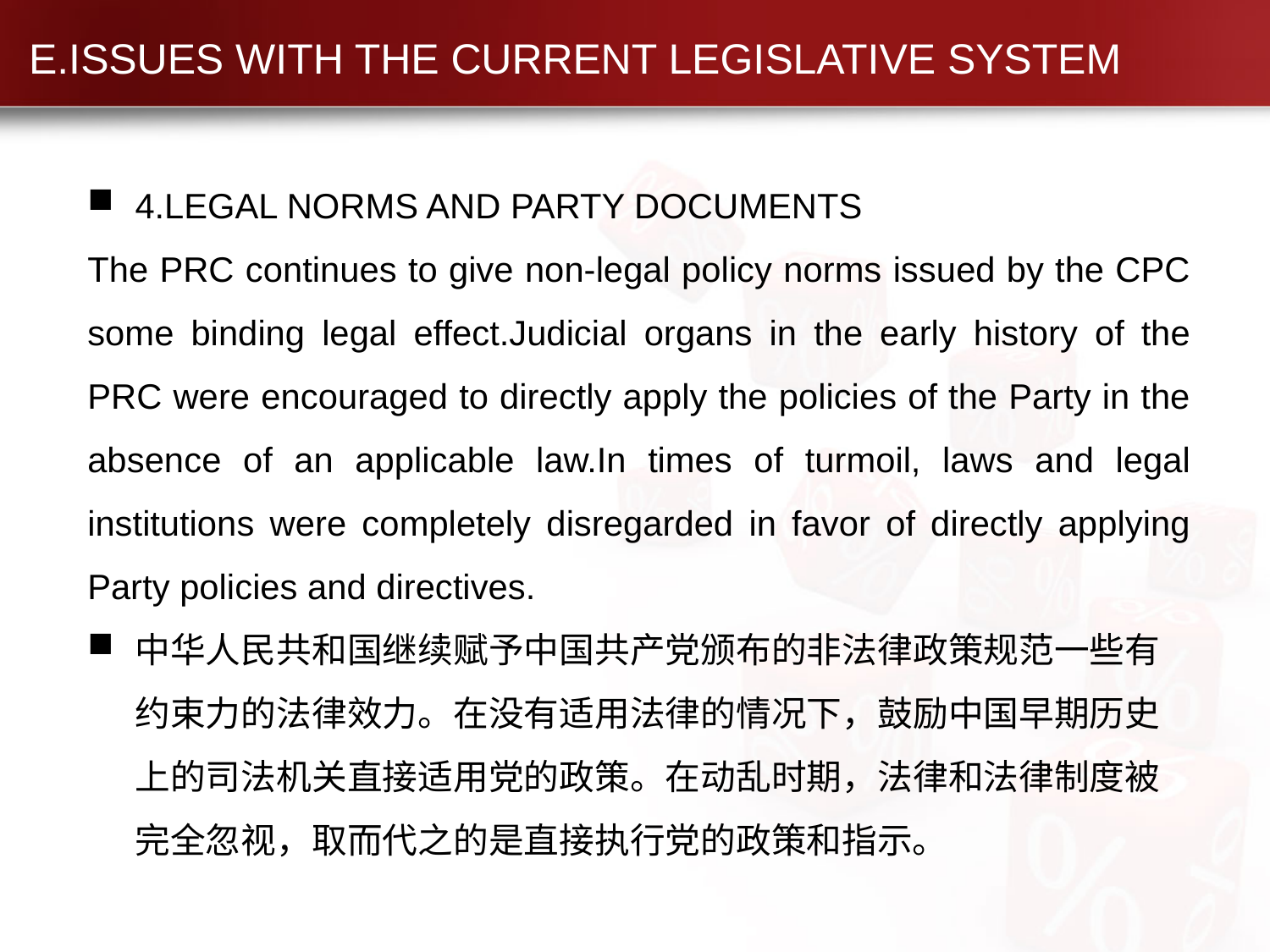

# E.ISSUES WITH THE CURRENT LEGISLATIVE SYSTEM
4.LEGAL NORMS AND PARTY DOCUMENTS
The PRC continues to give non-legal policy norms issued by the CPC some binding legal effect.Judicial organs in the early history of the PRC were encouraged to directly apply the policies of the Party in the absence of an applicable law.In times of turmoil, laws and legal institutions were completely disregarded in favor of directly applying Party policies and directives.
中华人民共和国继续赋予中国共产党颁布的非法律政策规范一些有约束力的法律效力。在没有适用法律的情况下，鼓励中国早期历史上的司法机关直接适用党的政策。在动乱时期，法律和法律制度被完全忽视，取而代之的是直接执行党的政策和指示。